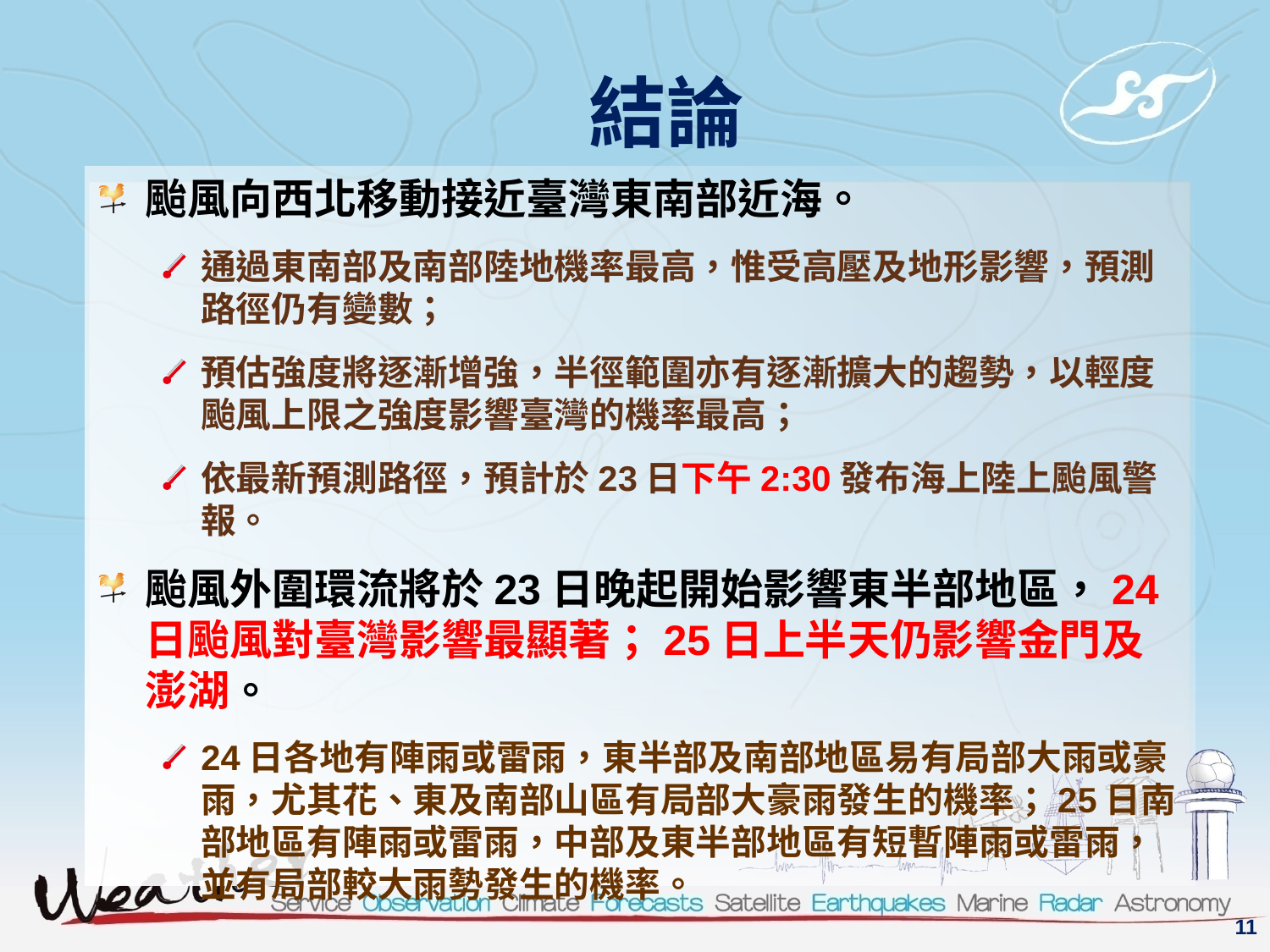

# 結論
颱風向西北移動接近臺灣東南部近海。
通過東南部及南部陸地機率最高，惟受高壓及地形影響，預測路徑仍有變數；
預估強度將逐漸增強，半徑範圍亦有逐漸擴大的趨勢，以輕度颱風上限之強度影響臺灣的機率最高；
依最新預測路徑，預計於23日下午2:30發布海上陸上颱風警報。
颱風外圍環流將於23日晚起開始影響東半部地區，24日颱風對臺灣影響最顯著；25日上半天仍影響金門及澎湖。
24日各地有陣雨或雷雨，東半部及南部地區易有局部大雨或豪雨，尤其花、東及南部山區有局部大豪雨發生的機率；25日南部地區有陣雨或雷雨，中部及東半部地區有短暫陣雨或雷雨，並有局部較大雨勢發生的機率。
11